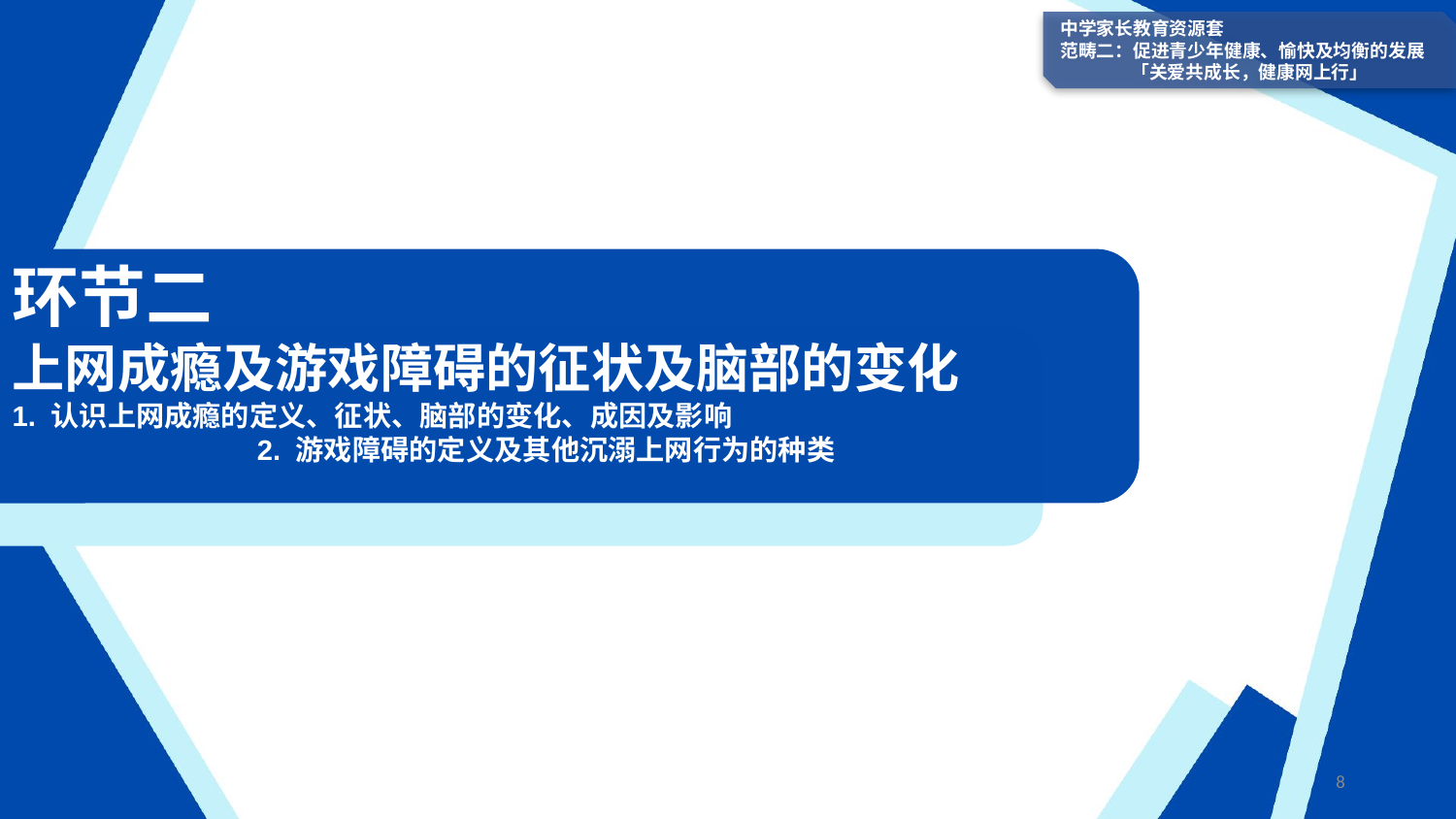

中学家长教育资源套
范畴二：促进青少年健康、愉快及均衡的发展
「关爱共成长，健康网上行」
环节二
上网成瘾及游戏障碍的征状及脑部的变化
1. 认识上网成瘾的定义、征状、脑部的变化、成因及影响
2. 游戏障碍的定义及其他沉溺上网行为的种类
8